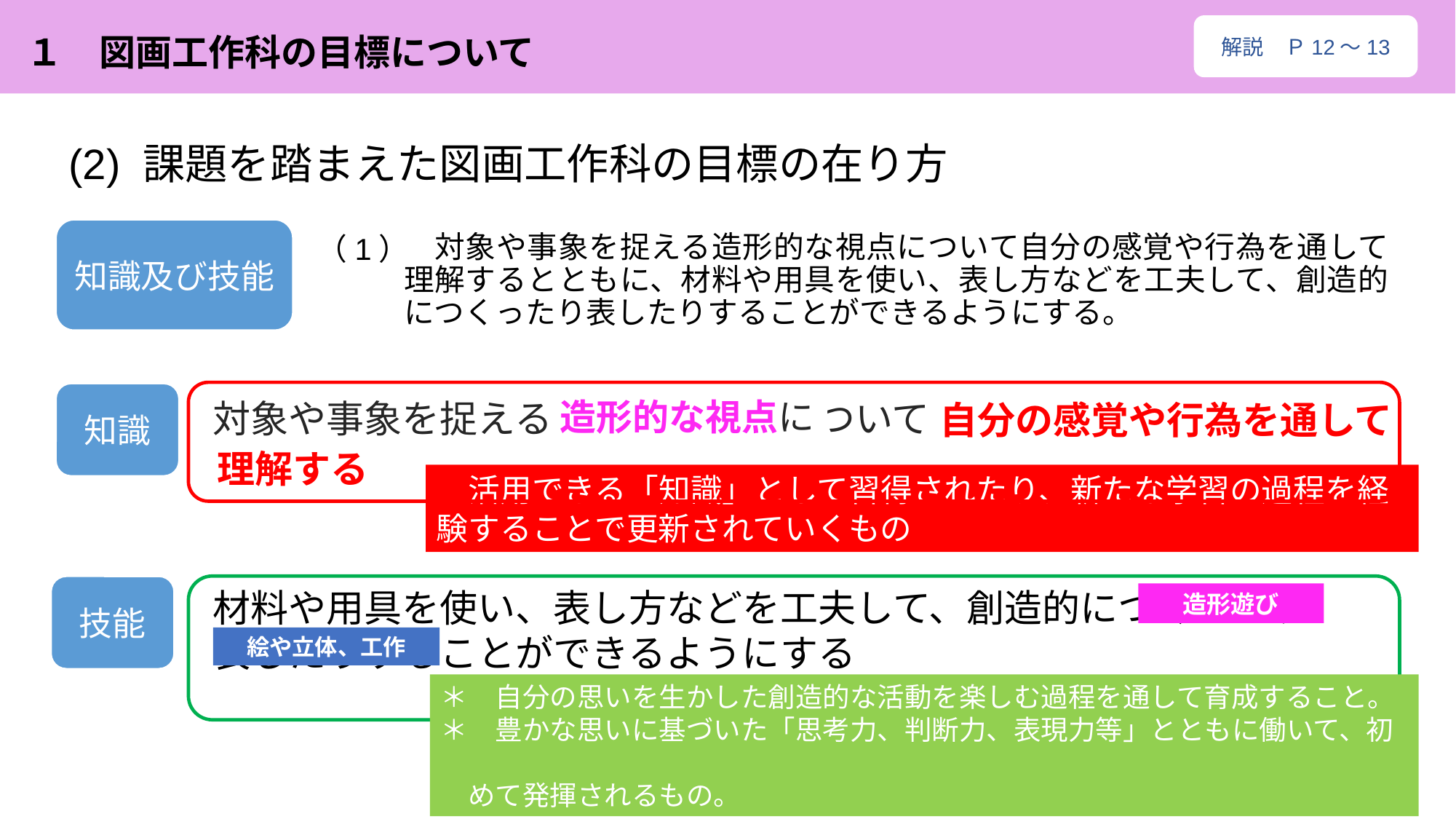

１　図画工作科の目標について
解説　Ｐ12～13
(2) 課題を踏まえた図画工作科の目標の在り方
知識及び技能
　対象や事象を捉える造形的な視点について自分の感覚や行為を通して理解するとともに、材料や用具を使い、表し方などを工夫して、創造的につくったり表したりすることができるようにする。
（1）

　活用できる「知識」として習得されたり、新たな学習の過程を経験することで更新されていくもの
知識
造形的な視点に
対象や事象を捉える造形的な視点について自分の感覚や行為を通して理解する
自分の感覚や行為を通して
理解する
技能

＊　自分の思いを生かした創造的な活動を楽しむ過程を通して育成すること。
＊　豊かな思いに基づいた「思考力、判断力、表現力等」とともに働いて、初
　めて発揮されるもの。
材料や用具を使い、表し方などを工夫して、創造的につくったり
表したりすることができるようにする
造形遊び
絵や立体、工作